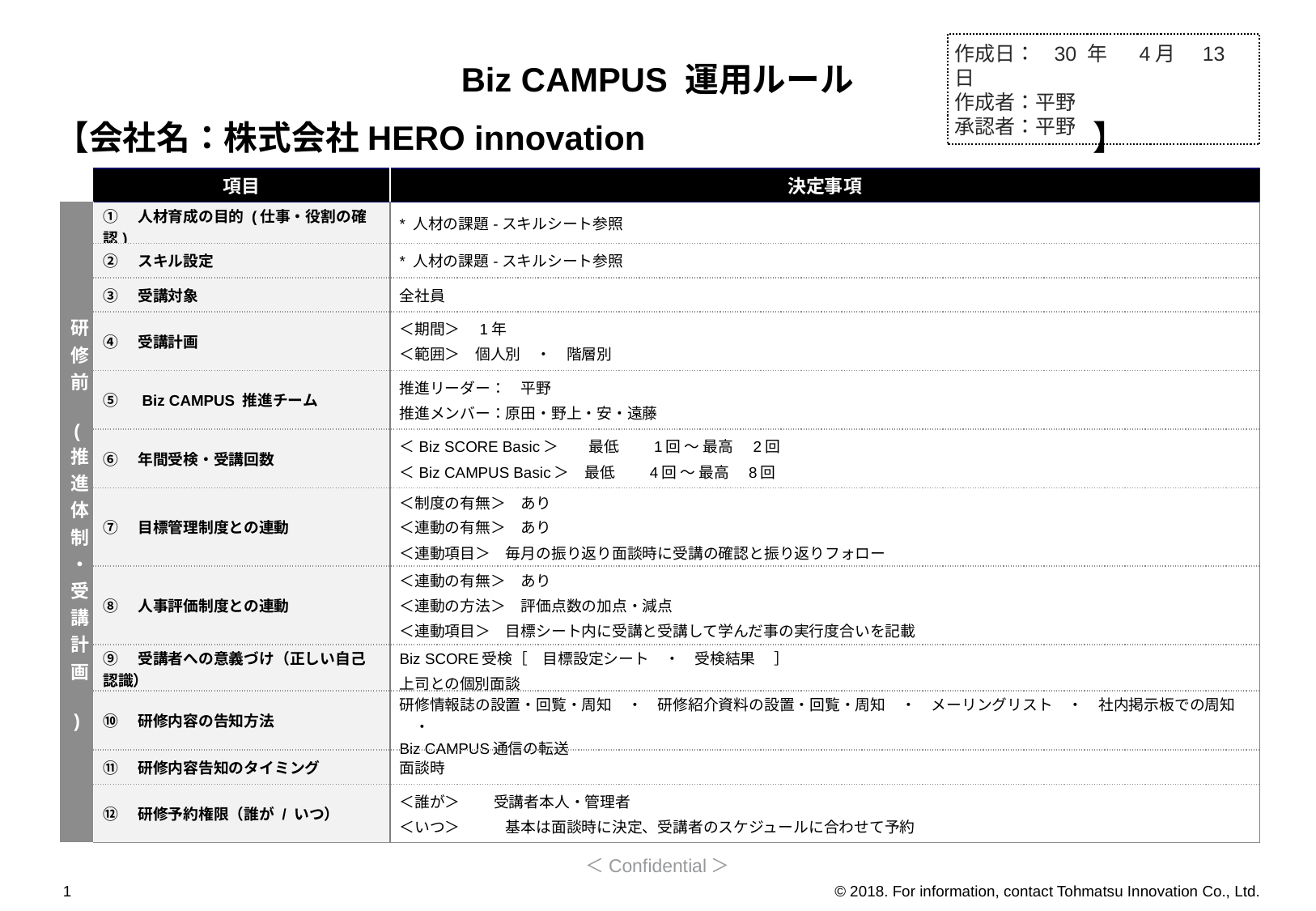

# Biz CAMPUS 運用ルール
作成日：   30 年      4月     13日
作成者：平野
承認者：平野
【会社名：株式会社HERO innovation　　　　　　　　　　　　　】
|  | 項目 | 決定事項 |
| --- | --- | --- |
| 研修前 ( 推進体制・受講計画 ) | ①　人材育成の目的 (仕事・役割の確認) | \* 人材の課題-スキルシート参照 |
|  | ②　スキル設定 | \* 人材の課題-スキルシート参照 |
|  | ③　受講対象 | 全社員 |
|  | ④　受講計画 | ＜期間＞　1年 ＜範囲＞　個人別　・　階層別 |
|  | ⑤　Biz CAMPUS 推進チーム | 推進リーダー：　平野　　　　 推進メンバー：原田・野上・安・遠藤 |
|  | ⑥　年間受検・受講回数 | ＜Biz SCORE Basic＞　　最低　　1回 ～ 最高　2回 ＜Biz CAMPUS Basic＞　最低　　4回 ～ 最高　8回 |
|  | ⑦　目標管理制度との連動 | ＜制度の有無＞ あり 　　　　 ＜連動の有無＞ あり ＜連動項目＞　毎月の振り返り面談時に受講の確認と振り返りフォロー |
|  | ⑧　人事評価制度との連動 | ＜連動の有無＞ あり ＜連動の方法＞　評価点数の加点・減点　 ＜連動項目＞　目標シート内に受講と受講して学んだ事の実行度合いを記載 |
|  | ⑨　受講者への意義づけ（正しい自己認識） | Biz SCORE受検［　目標設定シート　・　受検結果　 ］　 上司との個別面談 |
|  | ⑩　研修内容の告知方法 | 研修情報誌の設置・回覧・周知　・　研修紹介資料の設置・回覧・周知　・　メーリングリスト　・　社内掲示板での周知　・　 Biz CAMPUS通信の転送 |
|  | ⑪　研修内容告知のタイミング | 面談時 |
|  | ⑫　研修予約権限（誰が / いつ） | ＜誰が＞　　 受講者本人・管理者 ＜いつ＞　　　基本は面談時に決定、受講者のスケジュールに合わせて予約 |